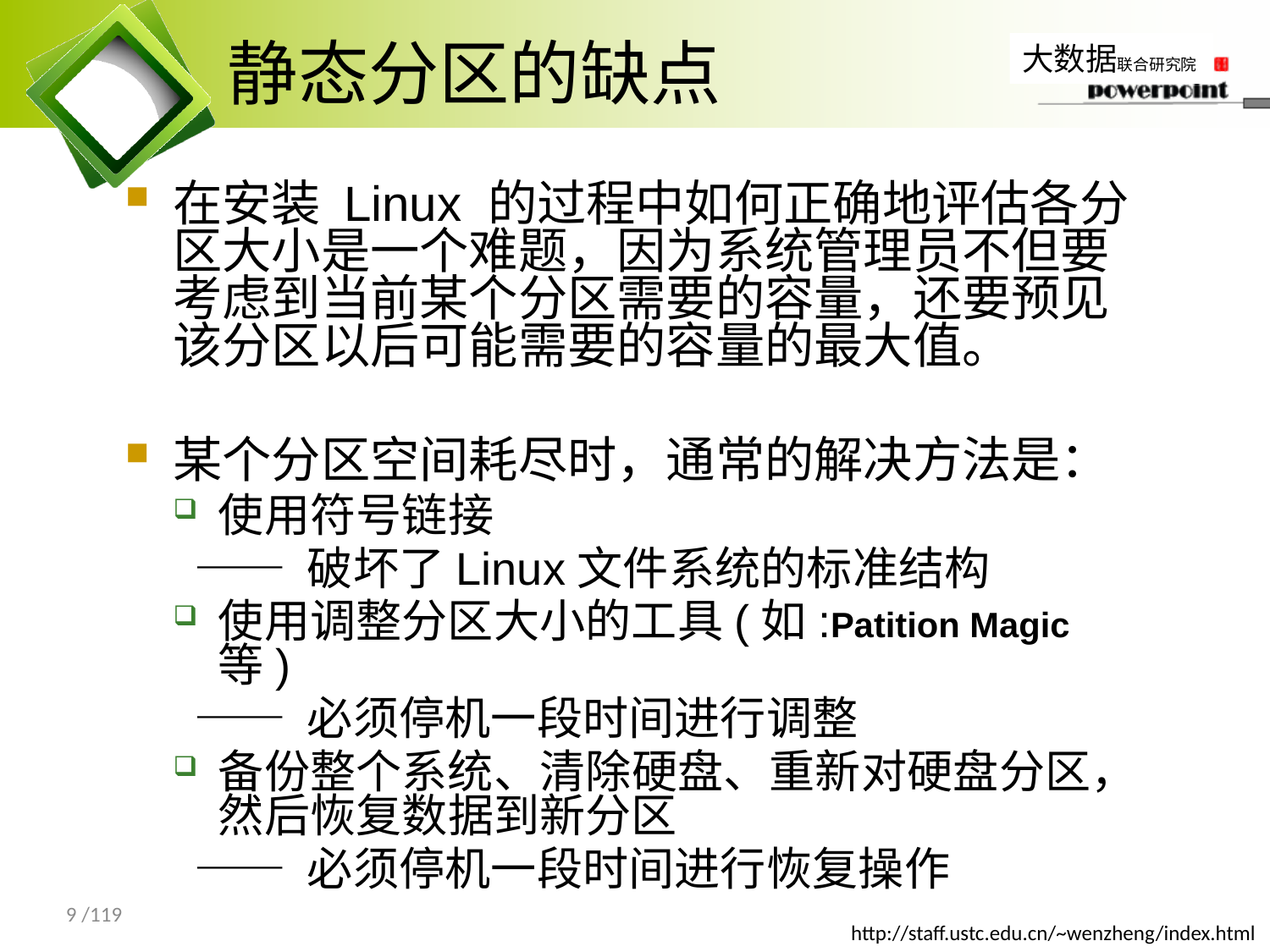

# 静态分区的缺点

在安装 Linux 的过程中如何正确地评估各分区大小是一个难题，因为系统管理员不但要考虑到当前某个分区需要的容量，还要预见该分区以后可能需要的容量的最大值。

某个分区空间耗尽时，通常的解决方法是：
使用符号链接
  —— 破坏了Linux文件系统的标准结构
使用调整分区大小的工具(如:Patition Magic等)
  —— 必须停机一段时间进行调整
备份整个系统、清除硬盘、重新对硬盘分区，然后恢复数据到新分区
  —— 必须停机一段时间进行恢复操作

9